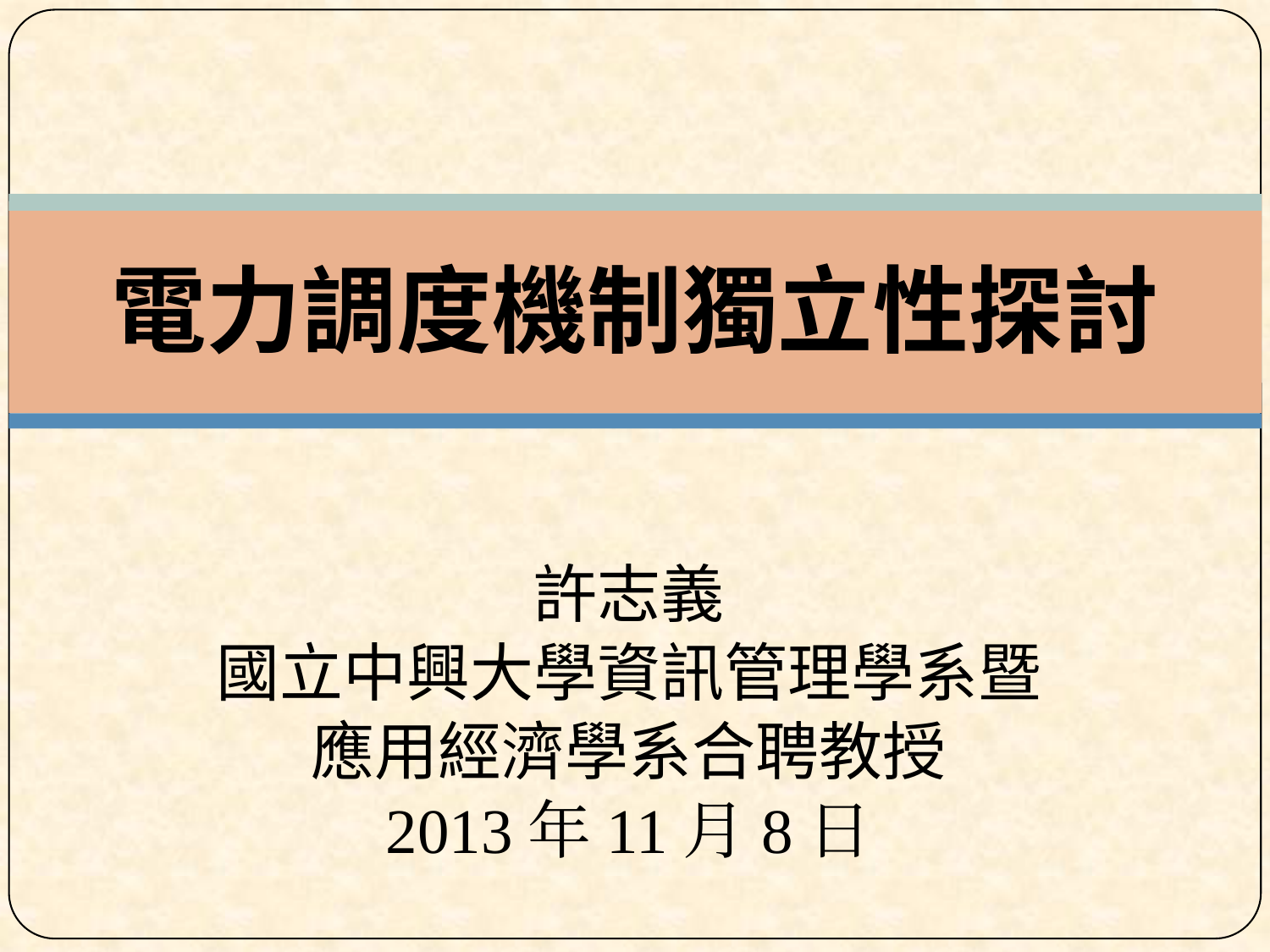

# 電力調度機制獨立性探討
許志義
國立中興大學資訊管理學系暨
應用經濟學系合聘教授
2013年11月8日